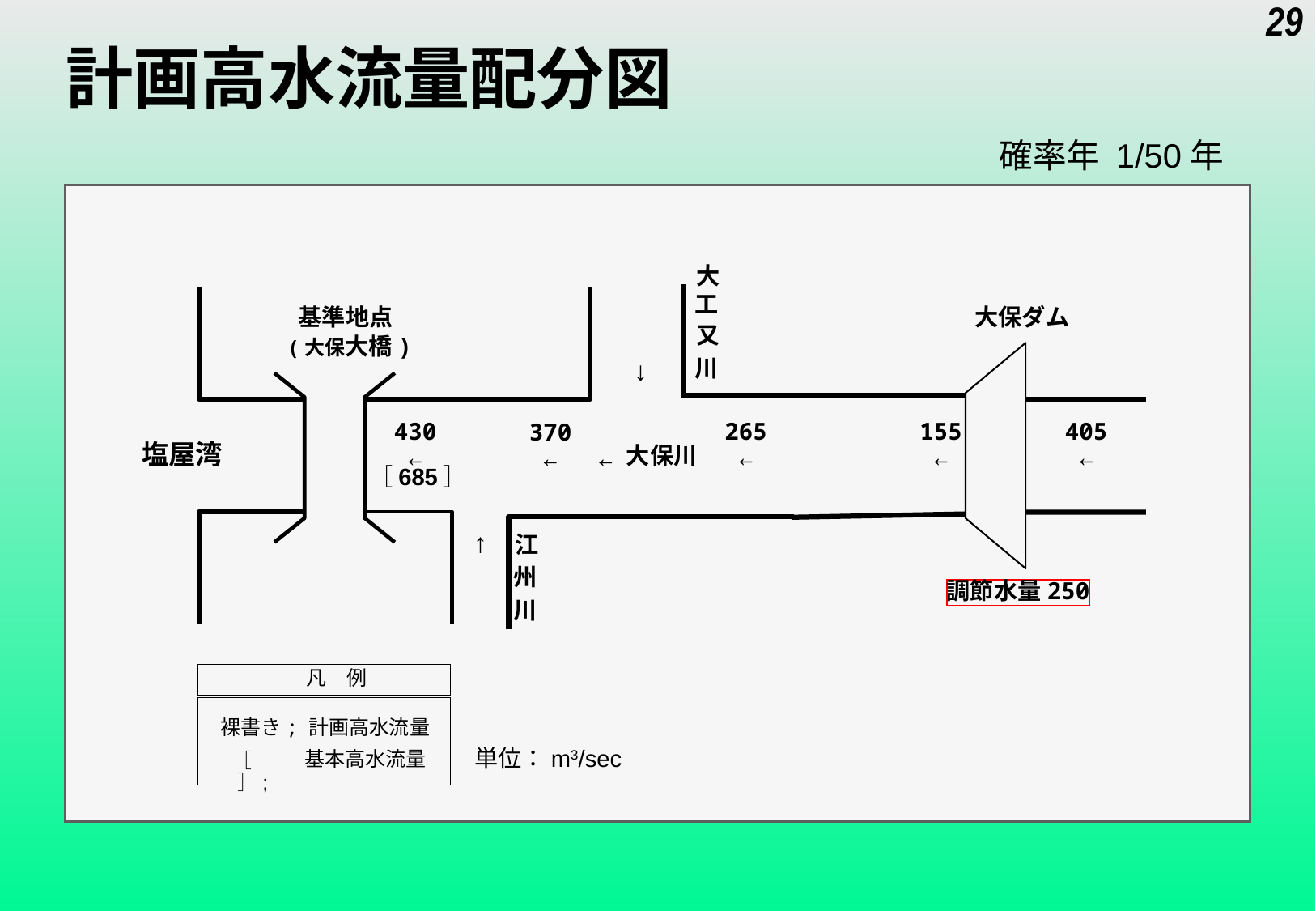

計画高水流量配分図
29
確率年 1/50年

大

工
基準地点
大保ダム
又
(大保大橋)

川
↓

430
265
155
405
370
塩屋湾
←
←
←
←
←
←
大保川
［685］

↑
江
州
川

凡　例

裸書き;
計画高水流量
［  ］;
単位：m3/sec
基本高水流量

調節水量250